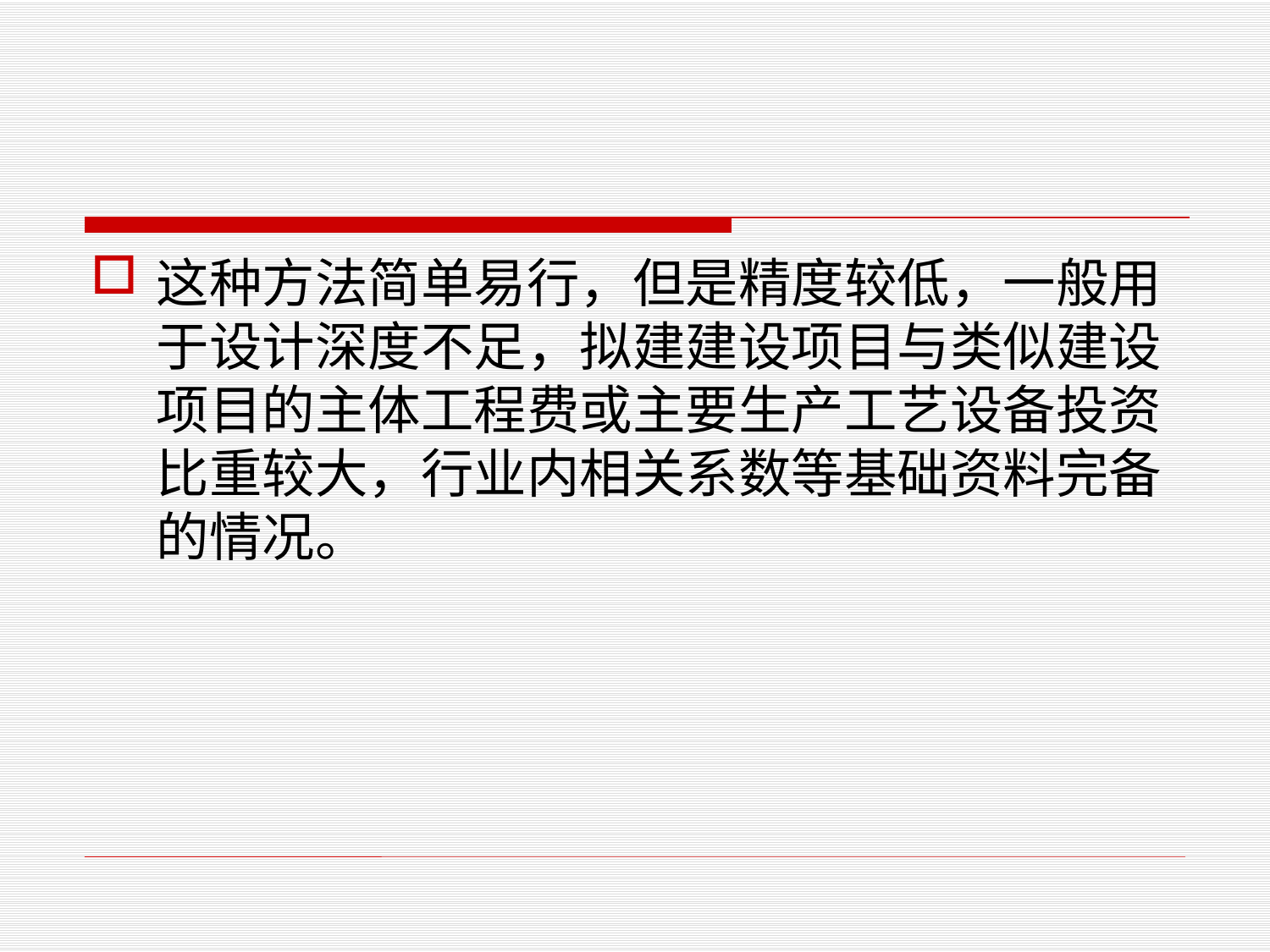

#
这种方法简单易行，但是精度较低，一般用于设计深度不足，拟建建设项目与类似建设项目的主体工程费或主要生产工艺设备投资比重较大，行业内相关系数等基础资料完备的情况。